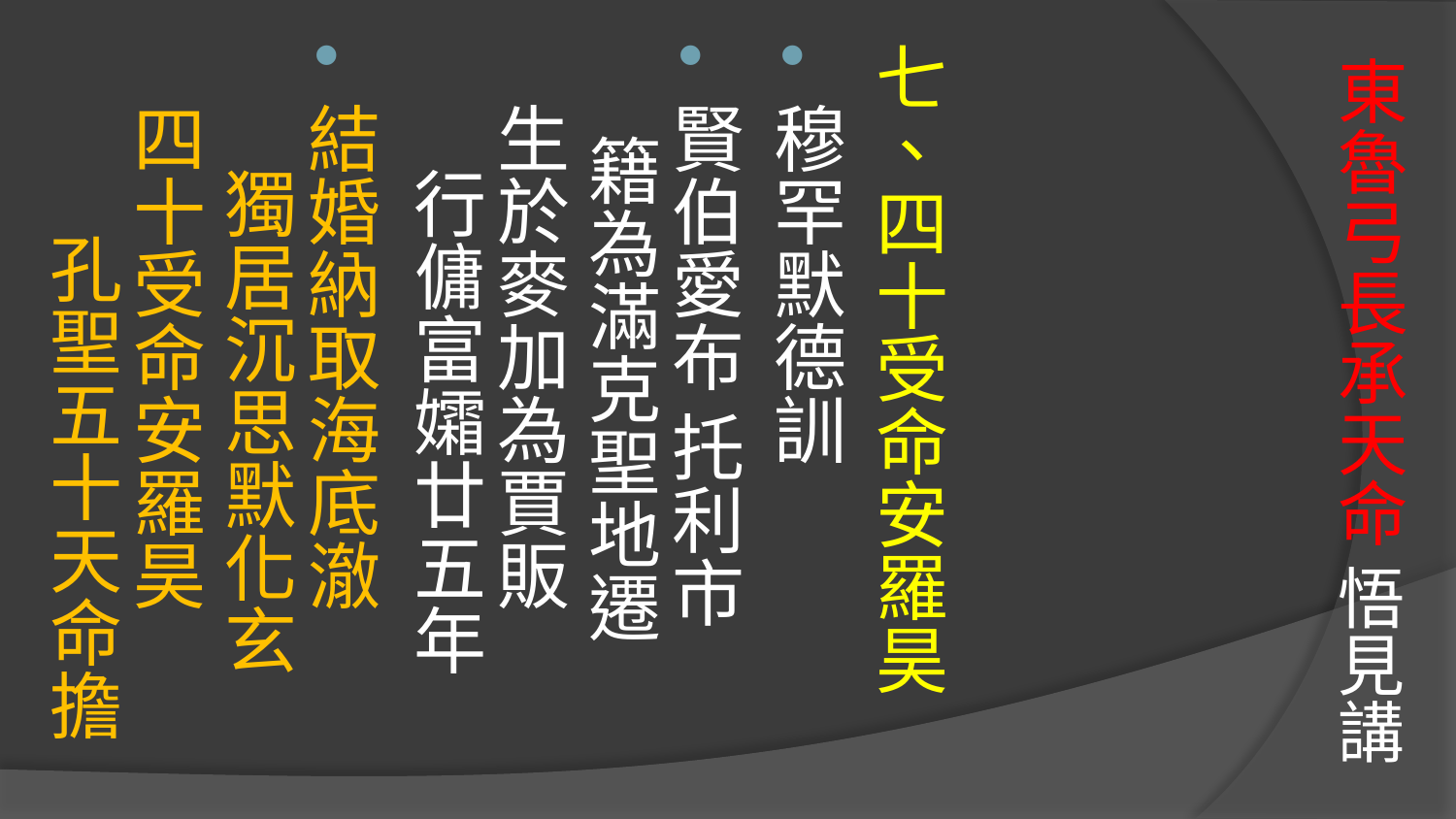

七、四十受命安羅昊
穆罕默德訓
賢伯愛布 托利市　        籍為滿克聖地遷
生於麥加為賈販　           行傭富孀廿五年
結婚納取海底澈　           獨居沉思默化玄
四十受命安羅昊　               孔聖五十天命擔
# 東魯弓長承天命 悟見講